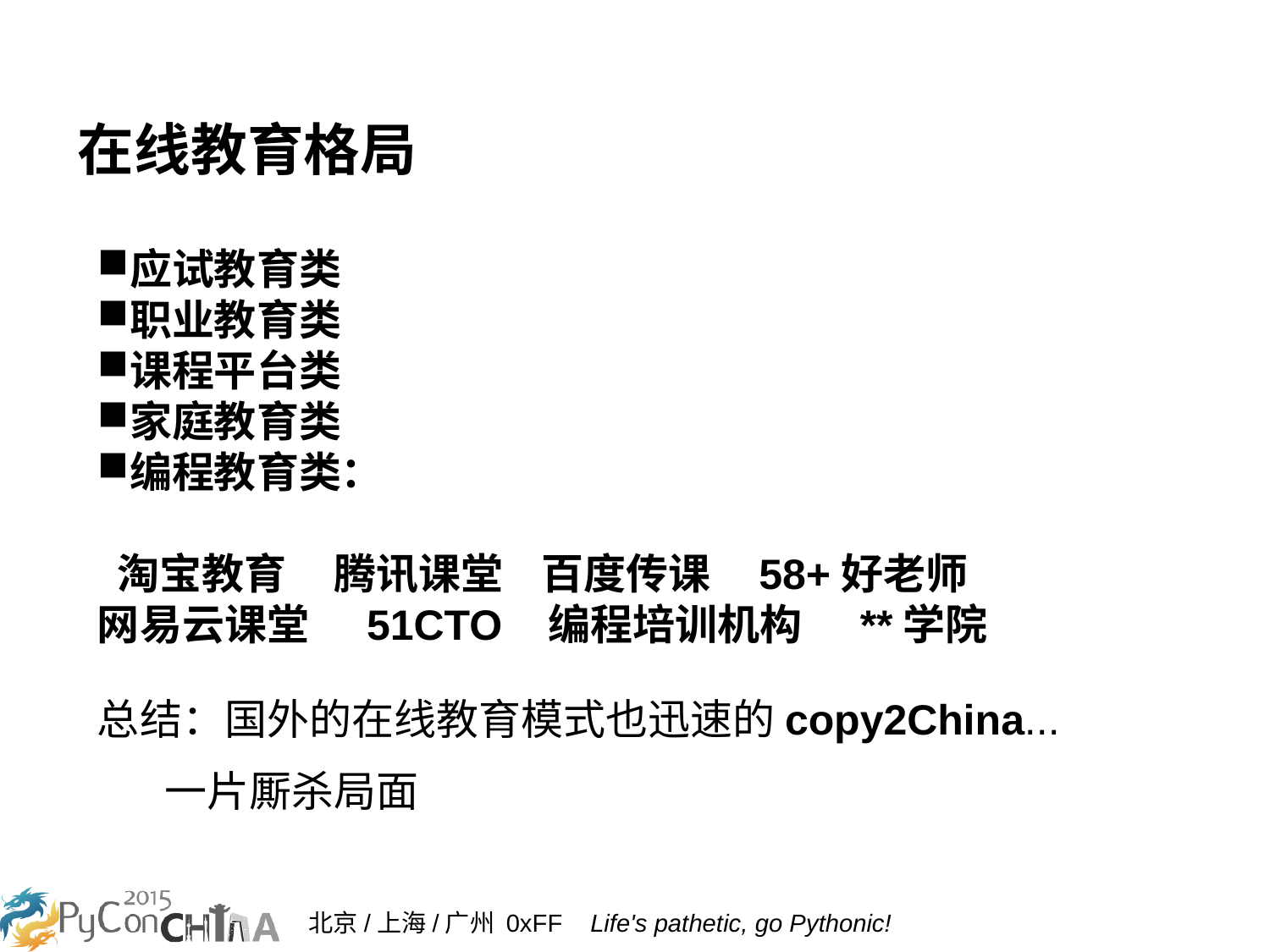

在线教育格局
应试教育类
职业教育类
课程平台类
家庭教育类
编程教育类：

 淘宝教育     腾讯课堂    百度传课    58+好老师
网易云课堂     51CTO   编程培训机构     **学院
总结：国外的在线教育模式也迅速的copy2China...
      一片厮杀局面